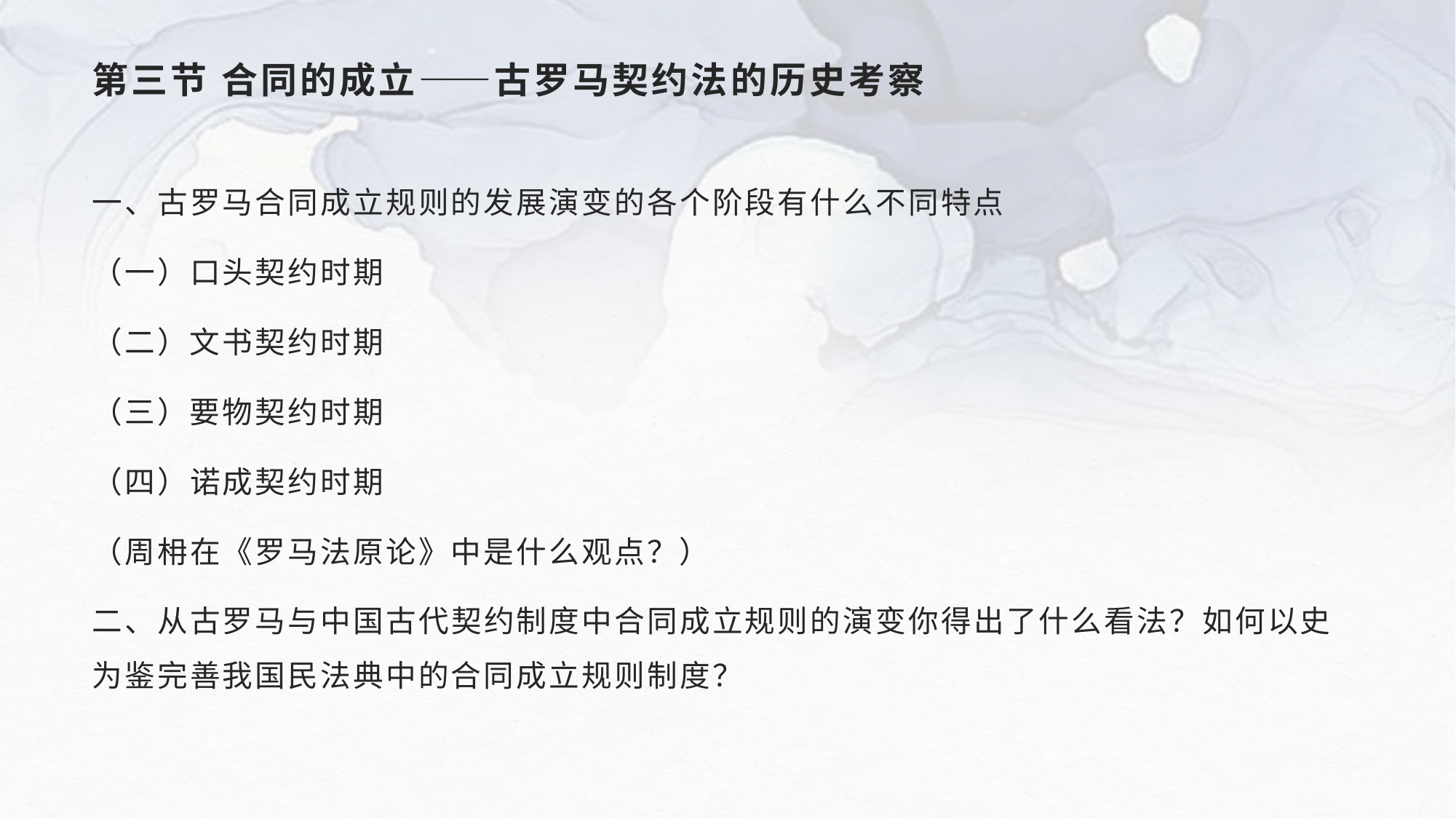

# 第三节 合同的成立——古罗马契约法的历史考察

一、古罗马合同成立规则的发展演变的各个阶段有什么不同特点
（一）口头契约时期
（二）文书契约时期
（三）要物契约时期
（四）诺成契约时期
（周枏在《罗马法原论》中是什么观点？）
二、从古罗马与中国古代契约制度中合同成立规则的演变你得出了什么看法？如何以史为鉴完善我国民法典中的合同成立规则制度？